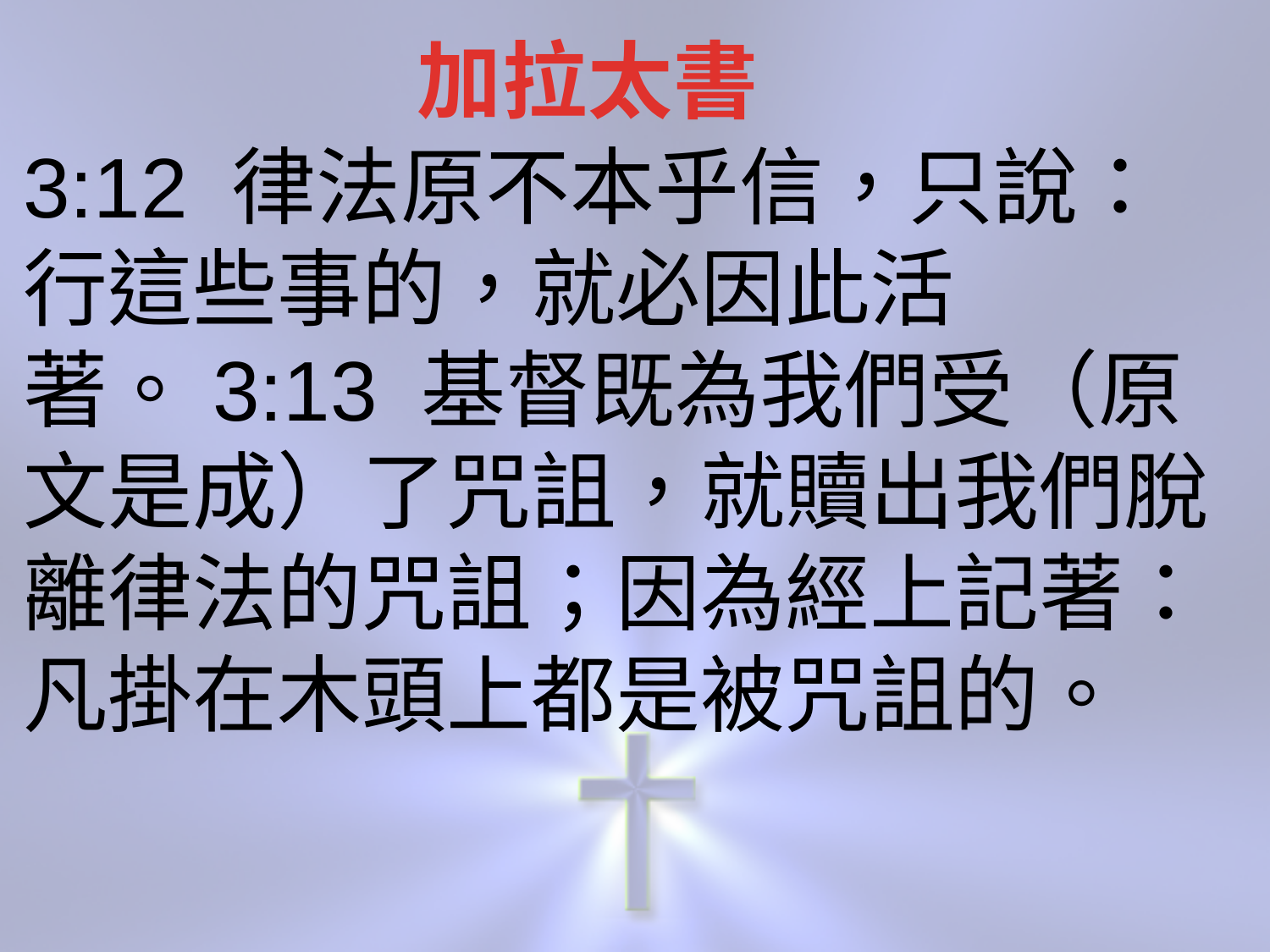

加拉太書
3:12 律法原不本乎信，只說：行這些事的，就必因此活著。3:13 基督既為我們受（原文是成）了咒詛，就贖出我們脫離律法的咒詛；因為經上記著：凡掛在木頭上都是被咒詛的。